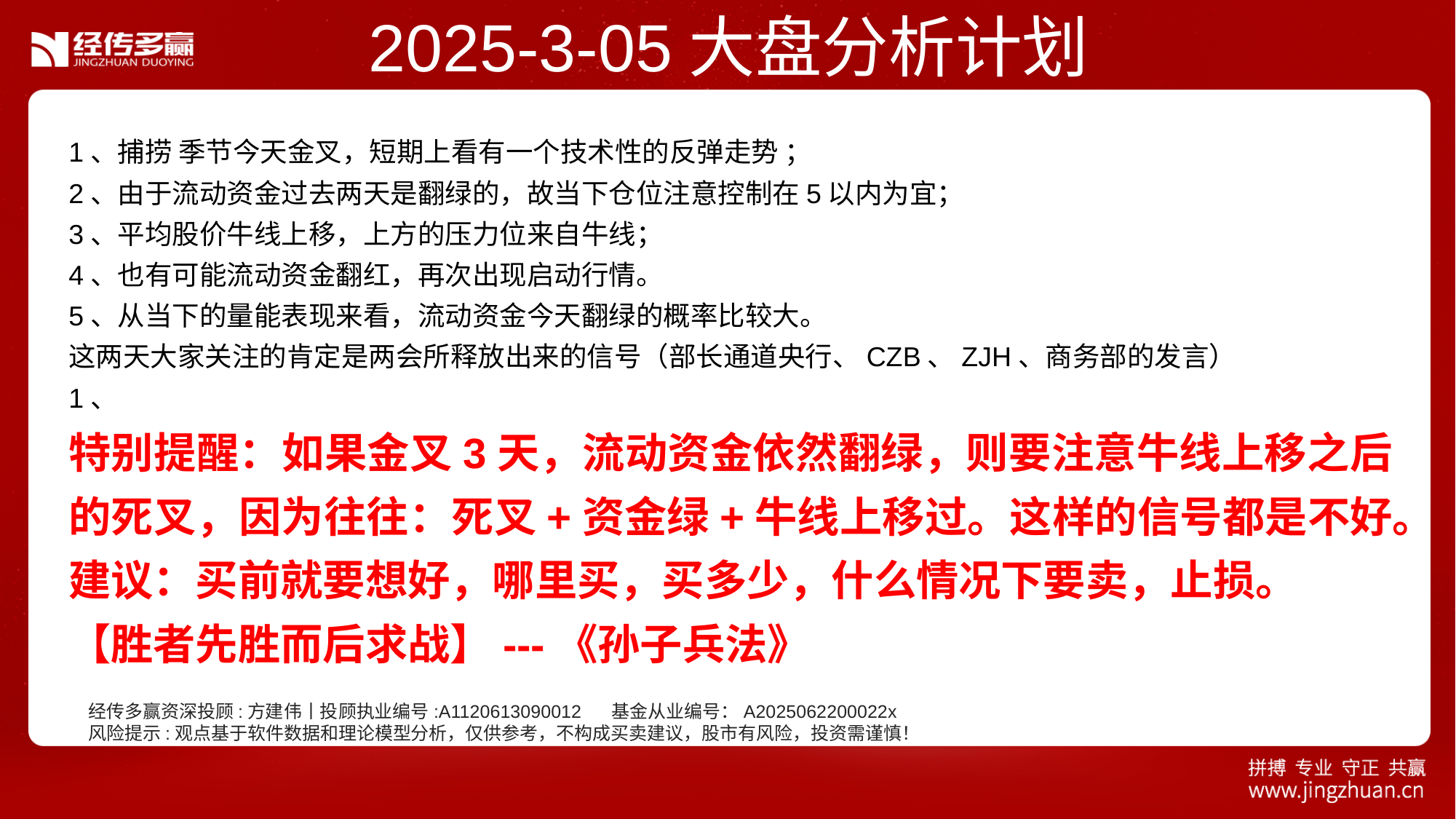

2025-3-05大盘分析计划
1、捕捞 季节今天金叉，短期上看有一个技术性的反弹走势 ；
2、由于流动资金过去两天是翻绿的，故当下仓位注意控制在5以内为宜；
3、平均股价牛线上移，上方的压力位来自牛线；
4、也有可能流动资金翻红，再次出现启动行情。
5、从当下的量能表现来看，流动资金今天翻绿的概率比较大。
这两天大家关注的肯定是两会所释放出来的信号（部长通道央行、CZB、ZJH、商务部的发言）
1、
特别提醒：如果金叉3天，流动资金依然翻绿，则要注意牛线上移之后的死叉，因为往往：死叉+资金绿+牛线上移过。这样的信号都是不好。
建议：买前就要想好，哪里买，买多少，什么情况下要卖，止损。
【胜者先胜而后求战】---《孙子兵法》